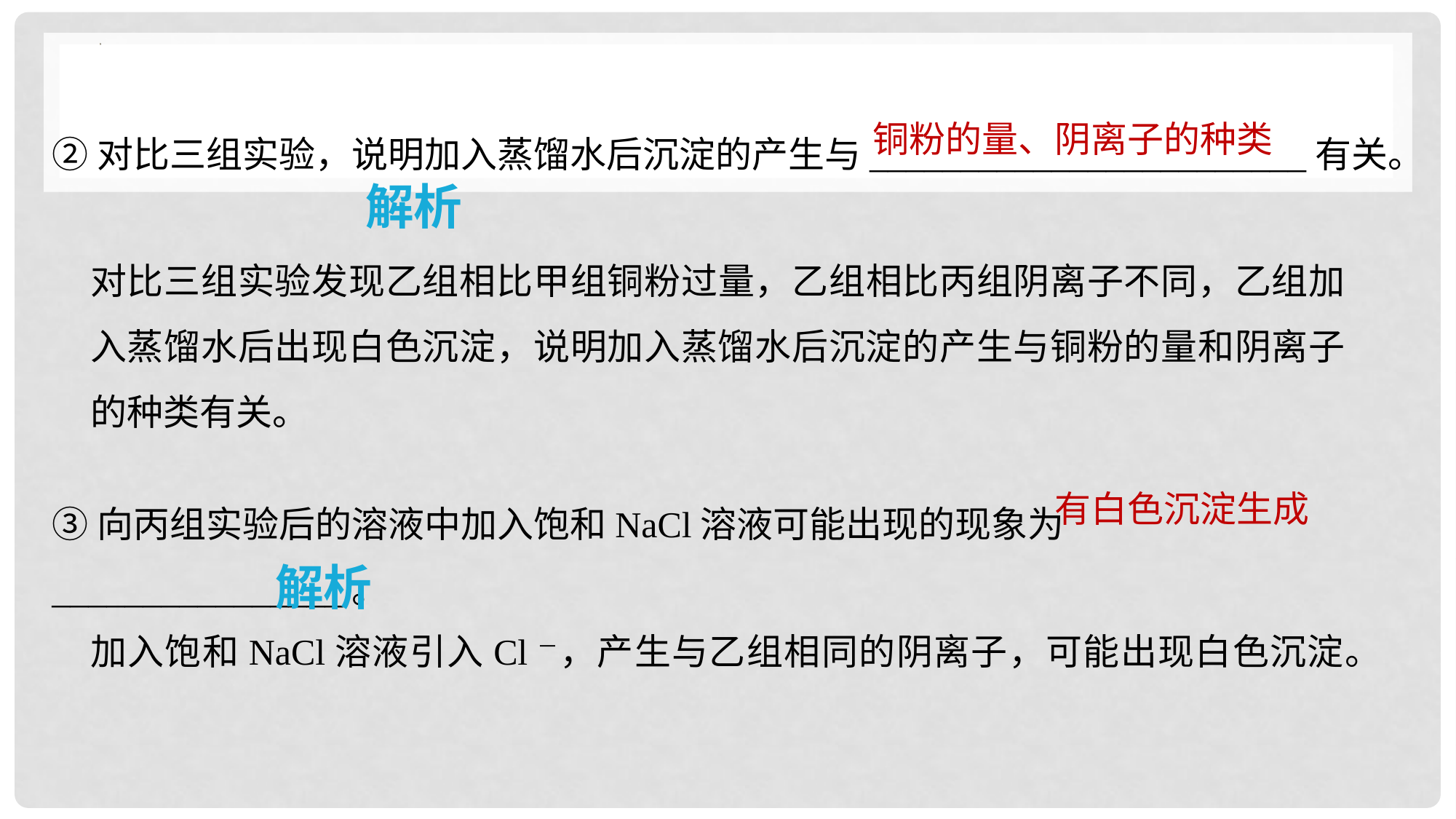

②对比三组实验，说明加入蒸馏水后沉淀的产生与________________________有关。
铜粉的量、阴离子的种类
解析
对比三组实验发现乙组相比甲组铜粉过量，乙组相比丙组阴离子不同，乙组加入蒸馏水后出现白色沉淀，说明加入蒸馏水后沉淀的产生与铜粉的量和阴离子的种类有关。
③向丙组实验后的溶液中加入饱和NaCl溶液可能出现的现象为________________。
有白色沉淀生成
解析
加入饱和NaCl溶液引入Cl－，产生与乙组相同的阴离子，可能出现白色沉淀。